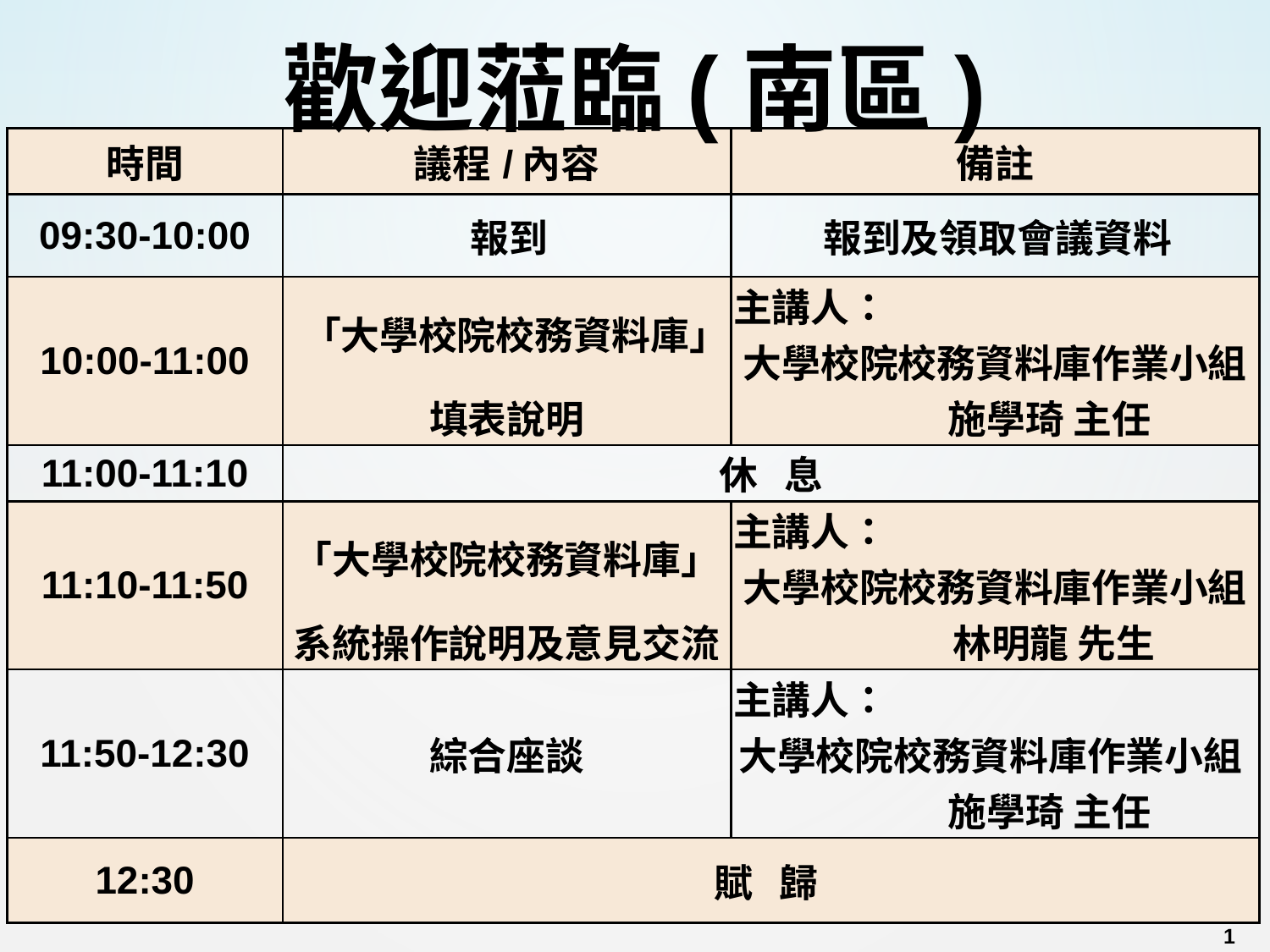

# 歡迎蒞臨(南區)
| 時間 | 議程/內容 | 備註 |
| --- | --- | --- |
| 09:30-10:00 | 報到 | 報到及領取會議資料 |
| 10:00-11:00 | 「大學校院校務資料庫」 填表說明 | 主講人： 大學校院校務資料庫作業小組 施學琦 主任 |
| 11:00-11:10 | 休 息 |  |
| 11:10-11:50 | 「大學校院校務資料庫」 系統操作說明及意見交流 | 主講人： 大學校院校務資料庫作業小組 林明龍 先生 |
| 11:50-12:30 | 綜合座談 | 主講人： 大學校院校務資料庫作業小組 施學琦 主任 |
| 12:30 | 賦 歸 |  |